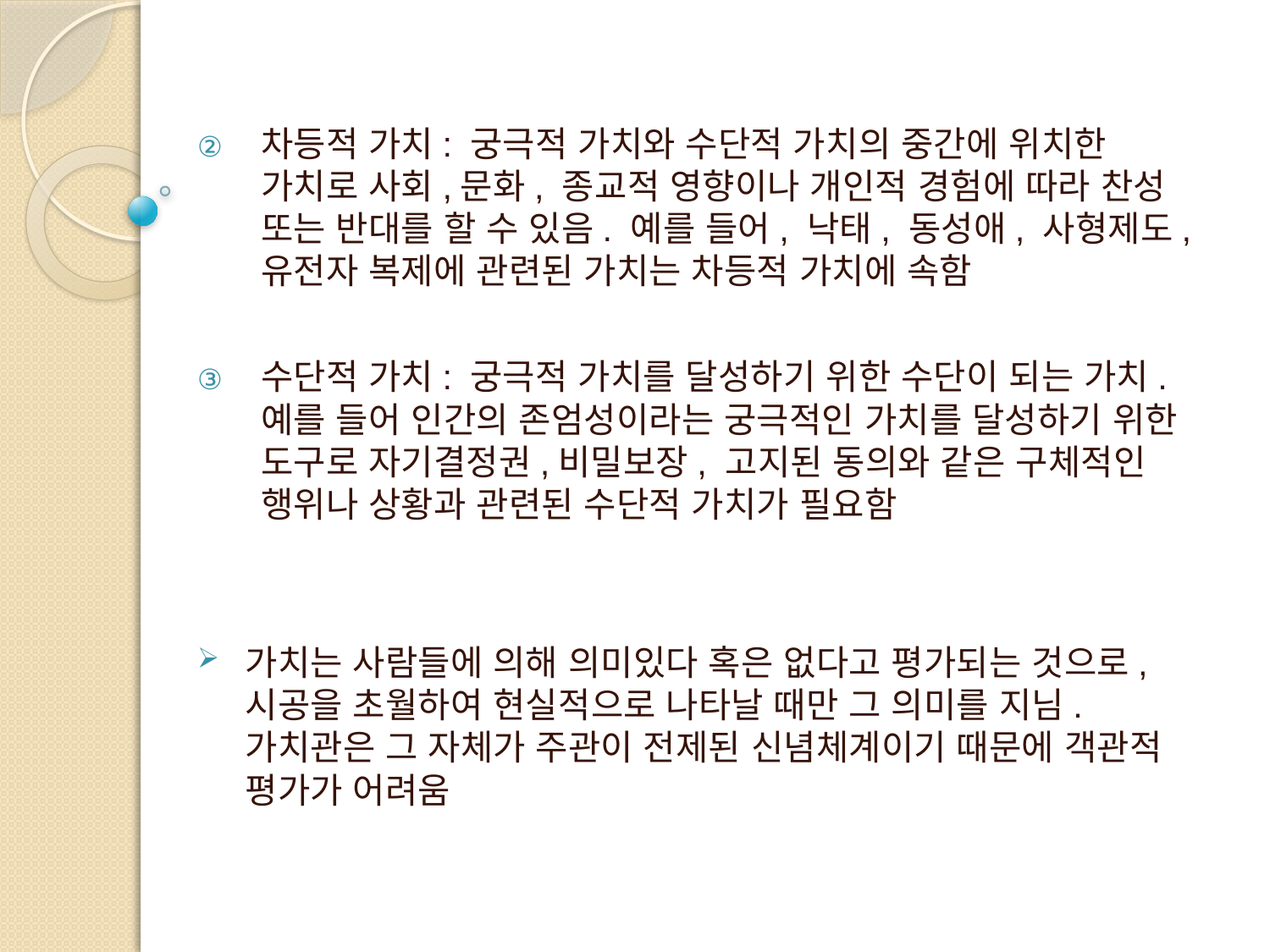

차등적 가치: 궁극적 가치와 수단적 가치의 중간에 위치한 가치로 사회,문화, 종교적 영향이나 개인적 경험에 따라 찬성 또는 반대를 할 수 있음. 예를 들어, 낙태, 동성애, 사형제도, 유전자 복제에 관련된 가치는 차등적 가치에 속함

수단적 가치: 궁극적 가치를 달성하기 위한 수단이 되는 가치. 예를 들어 인간의 존엄성이라는 궁극적인 가치를 달성하기 위한 도구로 자기결정권,비밀보장, 고지된 동의와 같은 구체적인 행위나 상황과 관련된 수단적 가치가 필요함

가치는 사람들에 의해 의미있다 혹은 없다고 평가되는 것으로, 시공을 초월하여 현실적으로 나타날 때만 그 의미를 지님. 가치관은 그 자체가 주관이 전제된 신념체계이기 때문에 객관적 평가가 어려움